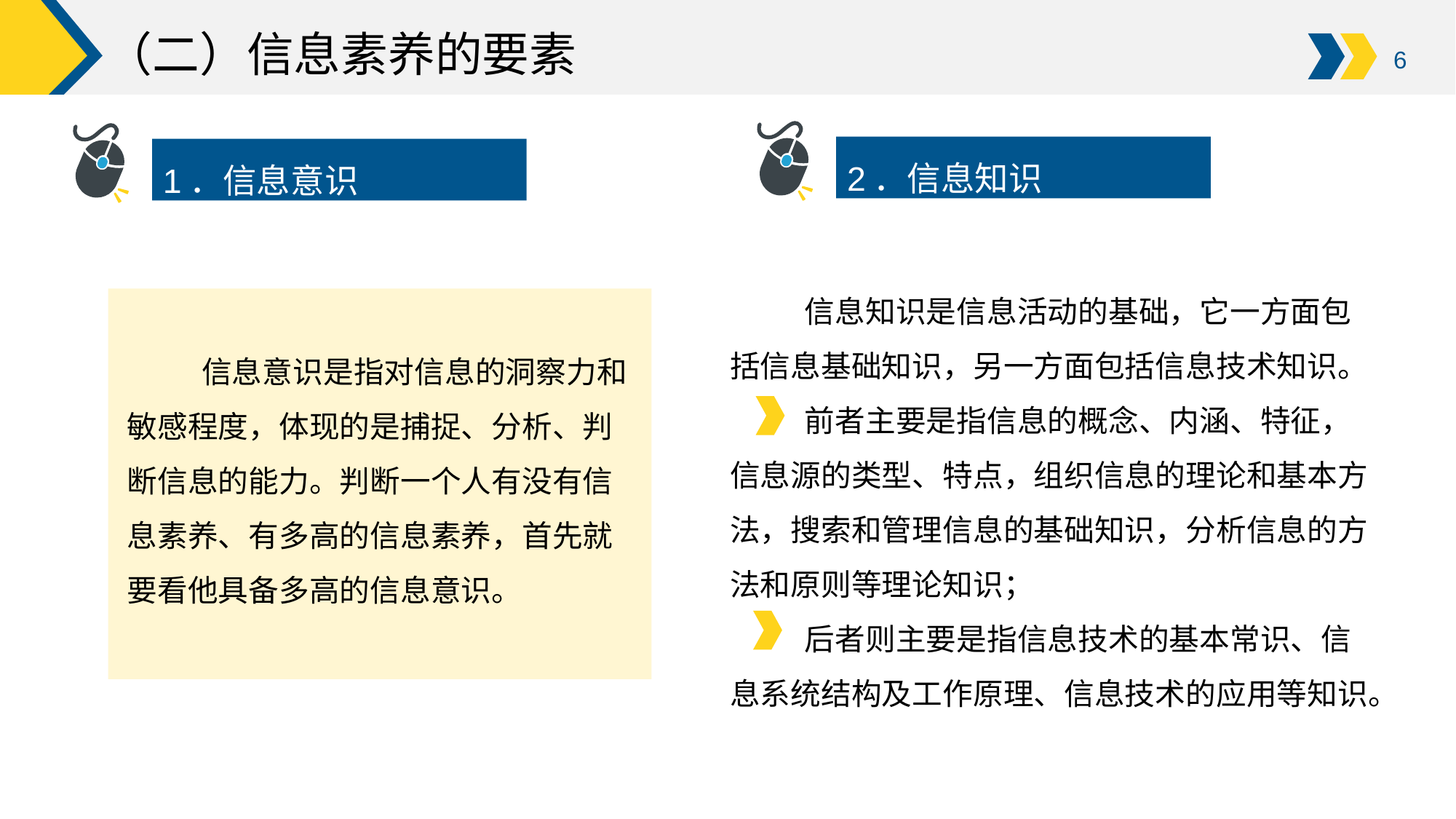

# （二）信息素养的要素

2．信息知识
1．信息意识
信息知识是信息活动的基础，它一方面包括信息基础知识，另一方面包括信息技术知识。
前者主要是指信息的概念、内涵、特征，信息源的类型、特点，组织信息的理论和基本方法，搜索和管理信息的基础知识，分析信息的方法和原则等理论知识；
后者则主要是指信息技术的基本常识、信息系统结构及工作原理、信息技术的应用等知识。

信息意识是指对信息的洞察力和敏感程度，体现的是捕捉、分析、判断信息的能力。判断一个人有没有信息素养、有多高的信息素养，首先就要看他具备多高的信息意识。